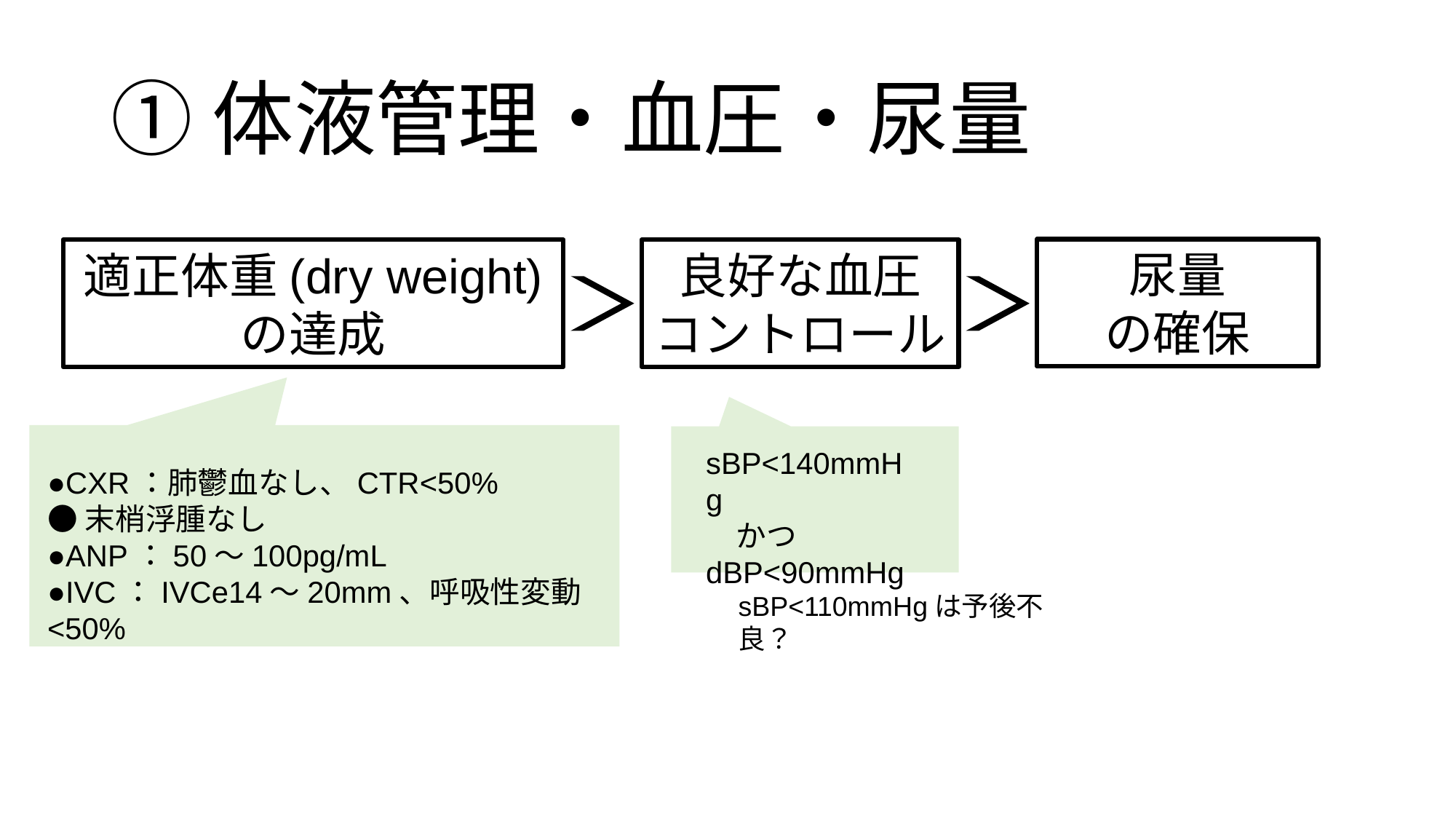

# ①体液管理・血圧・尿量
尿量
の確保
適正体重(dry weight)
の達成
良好な血圧
コントロール

●CXR：肺鬱血なし、CTR<50%
●末梢浮腫なし
●ANP：50〜100pg/mL
●IVC：IVCe14〜20mm、呼吸性変動<50%

sBP<140mmHg
　かつ
dBP<90mmHg
sBP<110mmHgは予後不良？